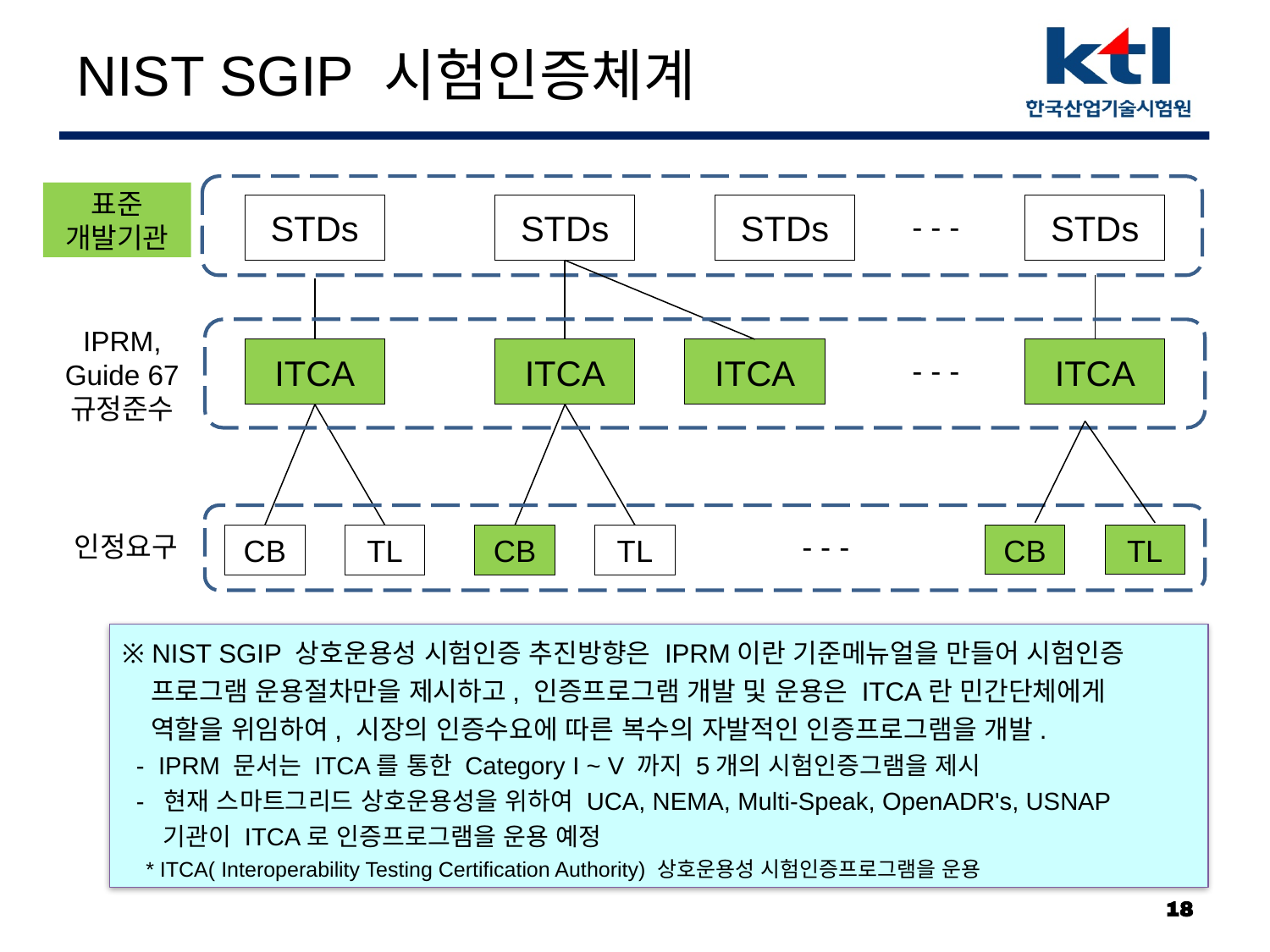

# NIST SGIP 시험인증체계

표준
개발기관
STDs
STDs
STDs
STDs
- - -

IPRM,
Guide 67
규정준수
ITCA
ITCA
ITCA
ITCA
- - -

- - -
인정요구
CB
TL
CB
TL
CB
TL
※ NIST SGIP 상호운용성 시험인증 추진방향은 IPRM이란 기준메뉴얼을 만들어 시험인증
   프로그램 운용절차만을 제시하고, 인증프로그램 개발 및 운용은 ITCA란 민간단체에게
   역할을 위임하여, 시장의 인증수요에 따른 복수의 자발적인 인증프로그램을 개발.
  -  IPRM 문서는 ITCA를 통한 Category I ~ V 까지 5개의 시험인증그램을 제시
  -  현재 스마트그리드 상호운용성을 위하여 UCA, NEMA, Multi-Speak, OpenADR's, USNAP
     기관이 ITCA로 인증프로그램을 운용 예정
    * ITCA( Interoperability Testing Certification Authority) 상호운용성 시험인증프로그램을 운용
18